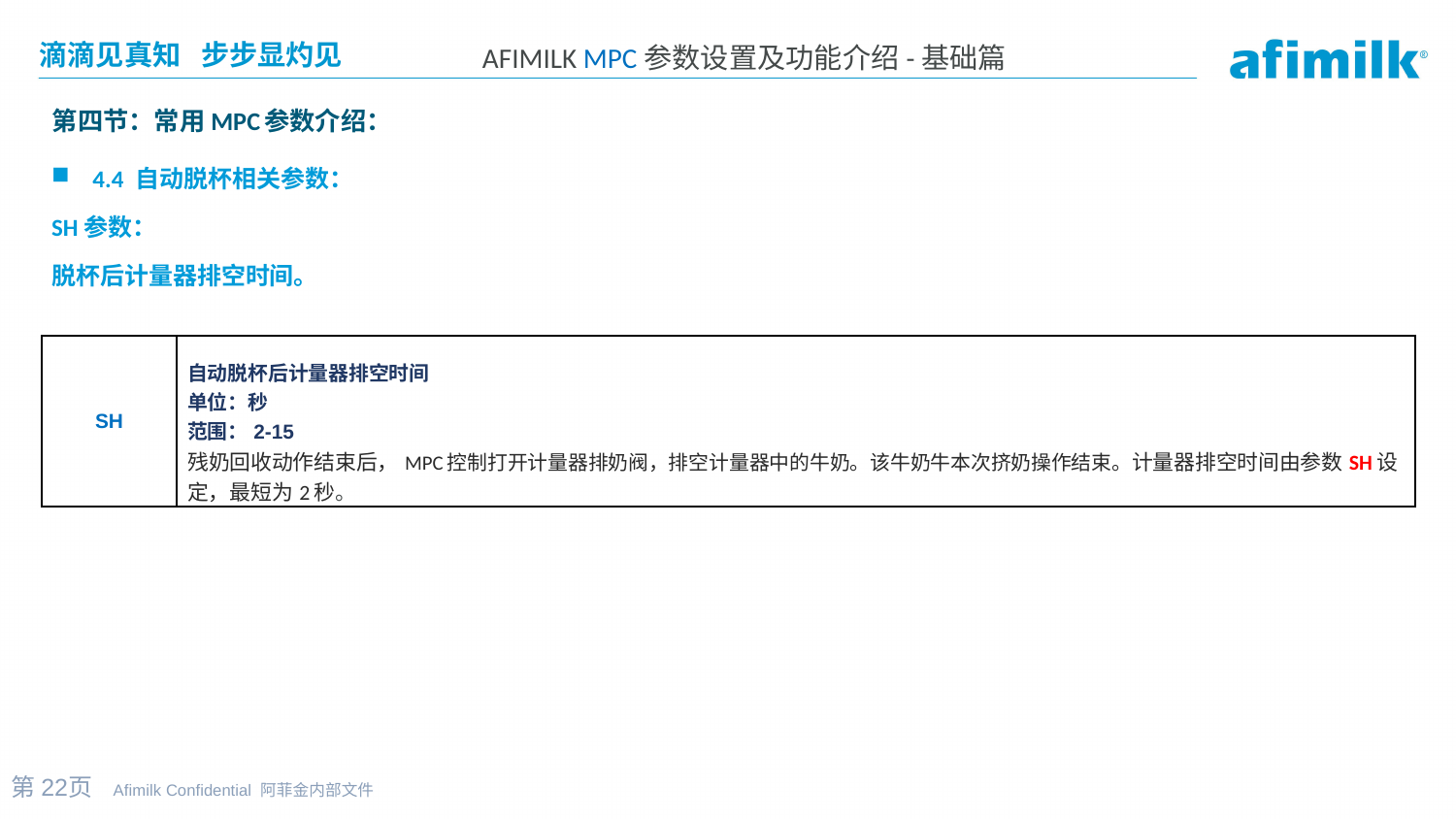

第四节：常用MPC参数介绍：
4.4 自动脱杯相关参数：
SH参数：
脱杯后计量器排空时间。

| SH | 自动脱杯后计量器排空时间 单位：秒 范围：2-15 残奶回收动作结束后，MPC控制打开计量器排奶阀，排空计量器中的牛奶。该牛奶牛本次挤奶操作结束。计量器排空时间由参数SH设定，最短为2秒。 |
| --- | --- |
第22页  Afimilk Confidential 阿菲金内部文件